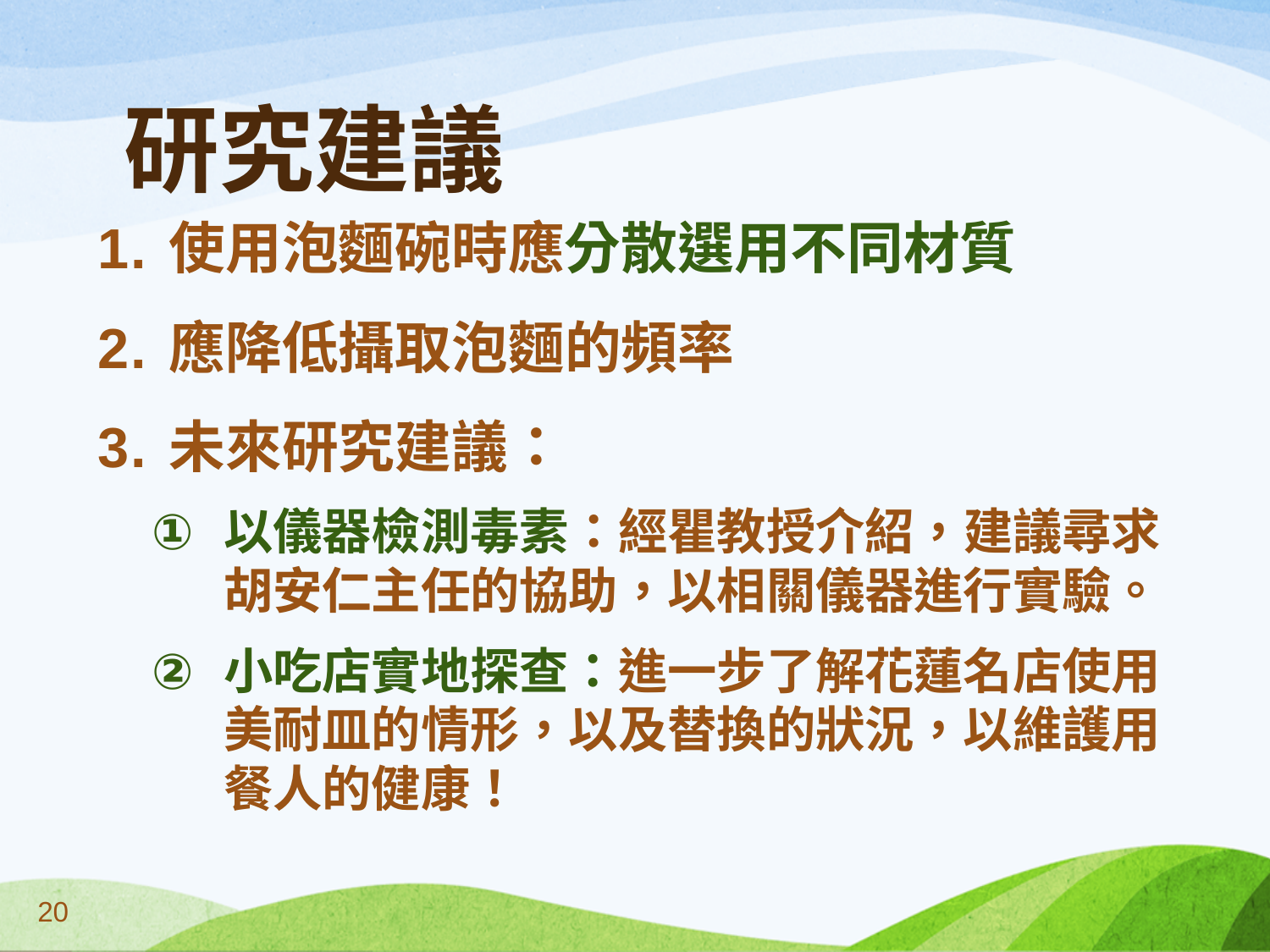

# 研究建議
使用泡麵碗時應分散選用不同材質
應降低攝取泡麵的頻率
未來研究建議：
以儀器檢測毒素：經瞿教授介紹，建議尋求胡安仁主任的協助，以相關儀器進行實驗。
小吃店實地探查：進一步了解花蓮名店使用美耐皿的情形，以及替換的狀況，以維護用餐人的健康！
20